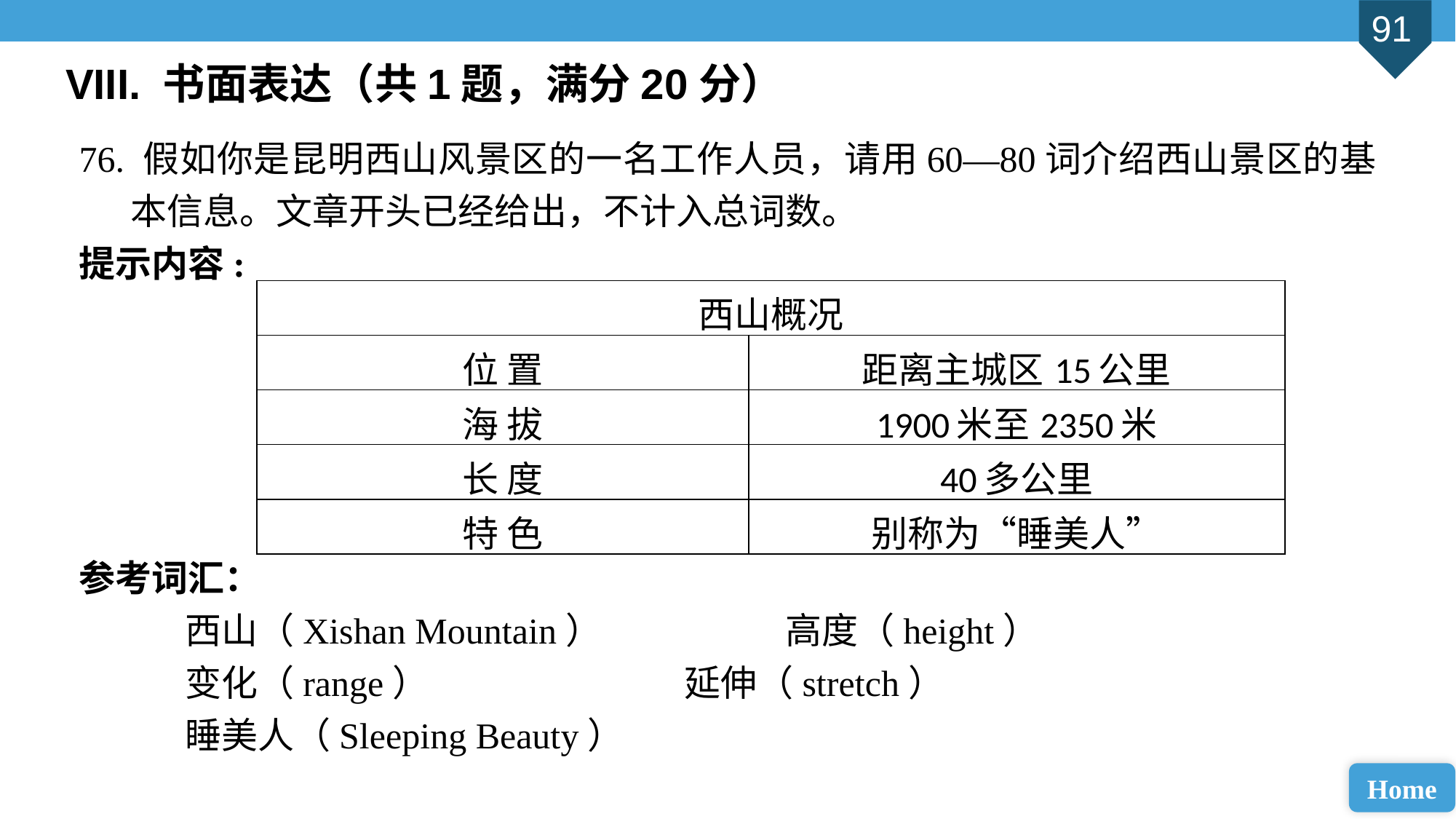

VIII. 书面表达（共1题，满分20分）
76. 假如你是昆明西山风景区的一名工作人员，请用60—80词介绍西山景区的基本信息。文章开头已经给出，不计入总词数。
提示内容:

参考词汇：
西山（Xishan Mountain）	 	高度（height）
变化（range）			 延伸（stretch）
睡美人（Sleeping Beauty）
| 西山概况 |  |
| --- | --- |
| 位 置 | 距离主城区15公里 |
| 海 拔 | 1900米至2350米 |
| 长 度 | 40多公里 |
| 特 色 | 别称为“睡美人” |